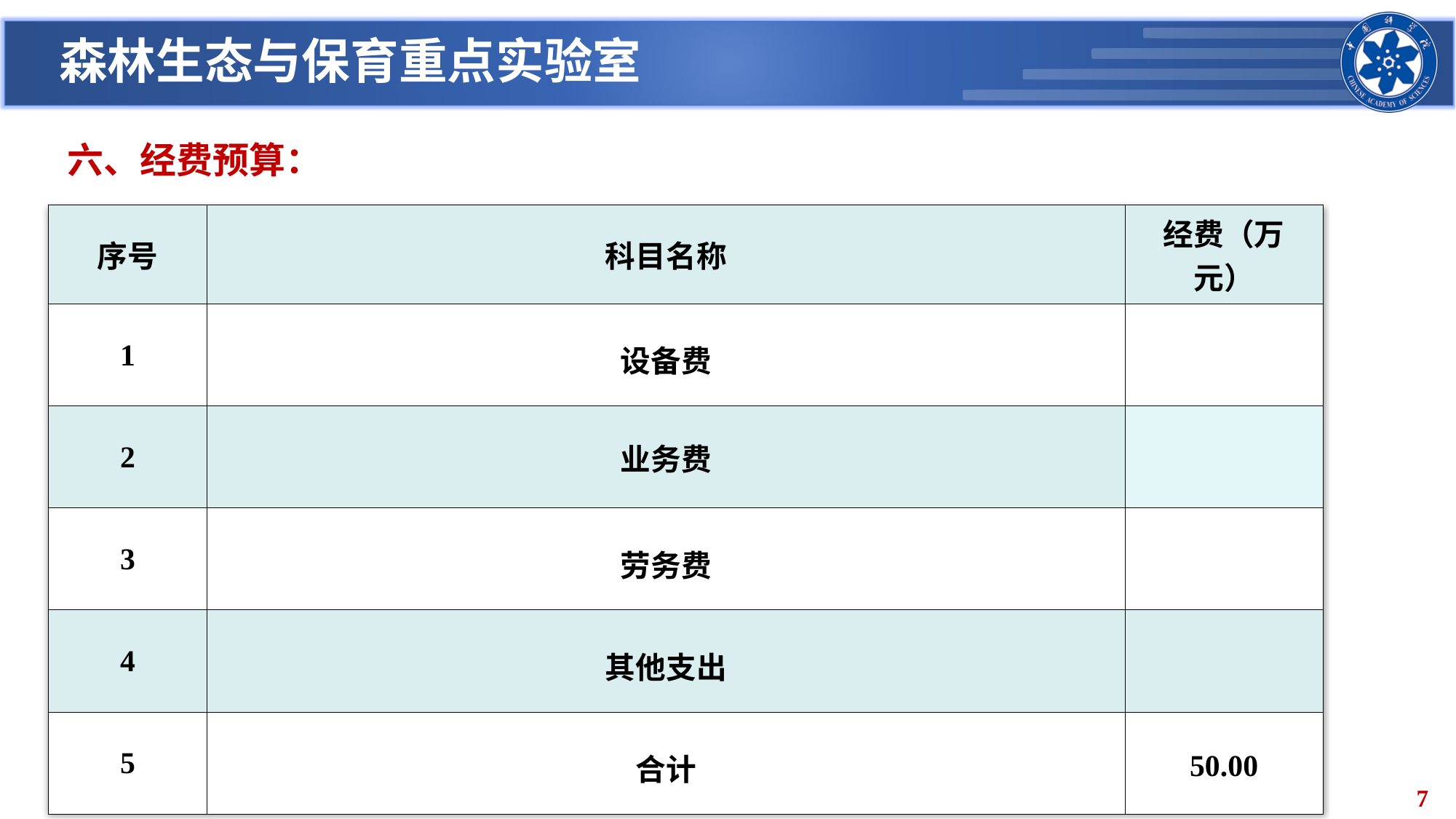

# 森林生态与保育重点实验室
六、经费预算：

| 序号 | 科目名称 | 经费（万元） |
| --- | --- | --- |
| 1 | 设备费 |  |
| 2 | 业务费 |  |
| 3 | 劳务费 |  |
| 4 | 其他支出 |  |
| 5 | 合计 | 50.00 |
7